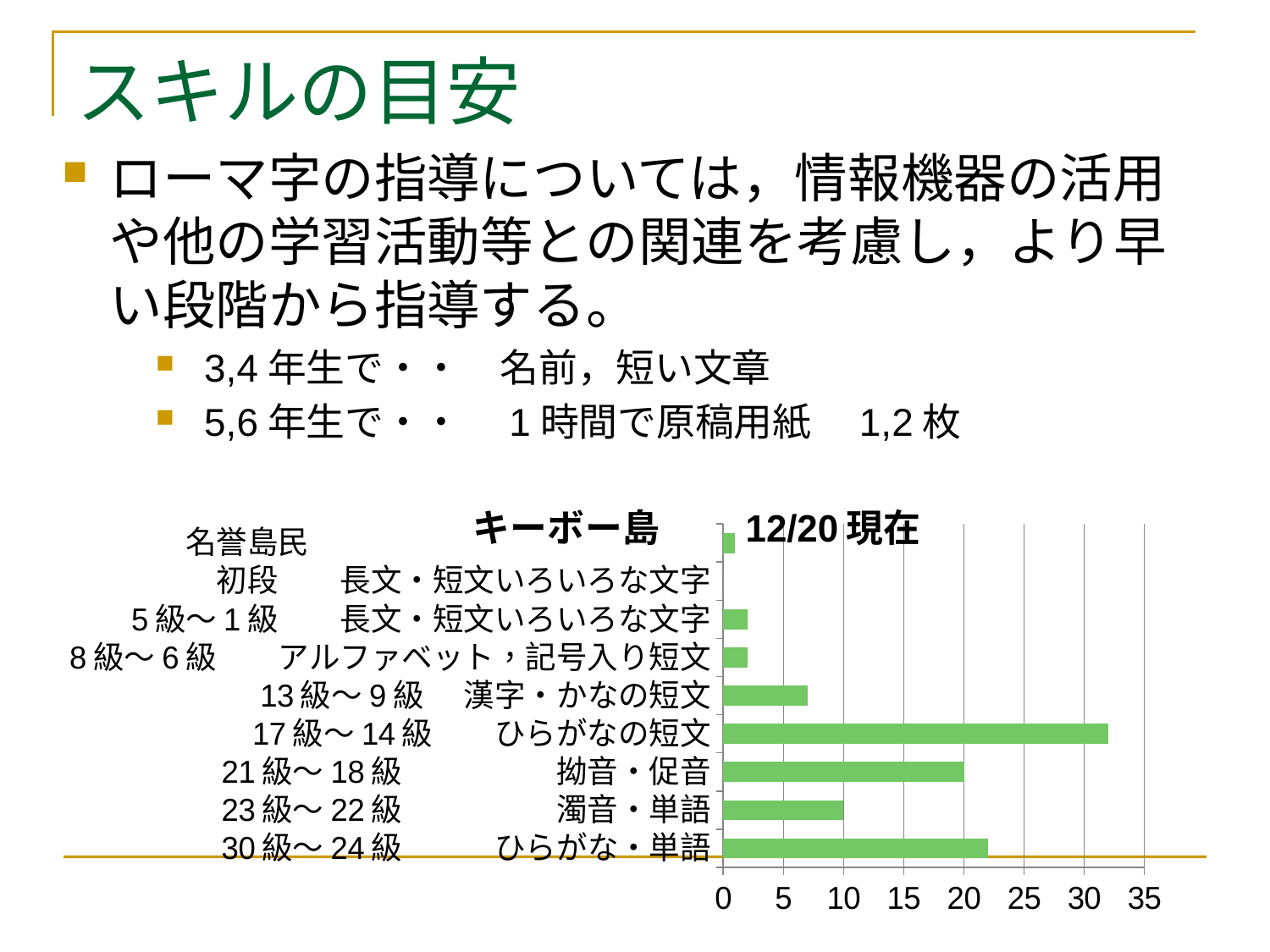

# スキルの目安
ローマ字の指導については，情報機器の活用や他の学習活動等との関連を考慮し，より早い段階から指導する。
3,4年生で・・　名前，短い文章
5,6年生で・・　1時間で原稿用紙　1,2枚

### Chart: キーボー島　　12/20現在

| Category | 人数 |
|---|---|
| 30級～24級　　　ひらがな・単語 | 22.0 |
| 23級～22級　　　　　濁音・単語 | 10.0 |
| 21級～18級　　　　　拗音・促音 | 20.0 |
| 17級～14級　　ひらがなの短文 | 32.0 |
| 13級～9級　 漢字・かなの短文 | 7.0 |
| 8級～6級　　アルファベット，記号入り短文 | 2.0 |
| 5級～1級　　長文・短文いろいろな文字 | 2.0 |
| 初段　　長文・短文いろいろな文字 | 0.0 |
| 名誉島民　　　　　　　　　　　　　 | 1.0 |